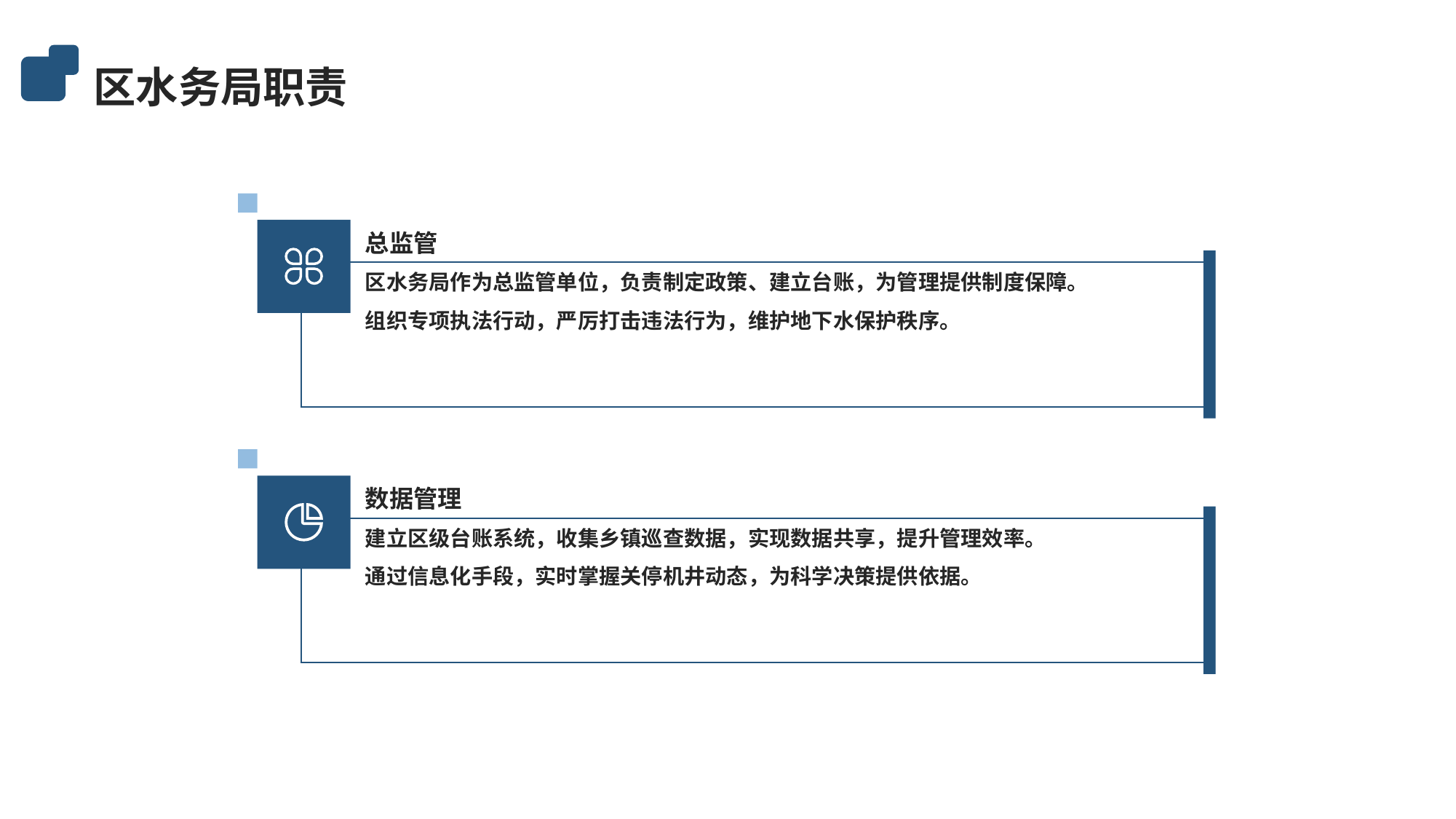

区水务局职责

总监管

区水务局作为总监管单位，负责制定政策、建立台账，为管理提供制度保障。
组织专项执法行动，严厉打击违法行为，维护地下水保护秩序。

数据管理

建立区级台账系统，收集乡镇巡查数据，实现数据共享，提升管理效率。
通过信息化手段，实时掌握关停机井动态，为科学决策提供依据。